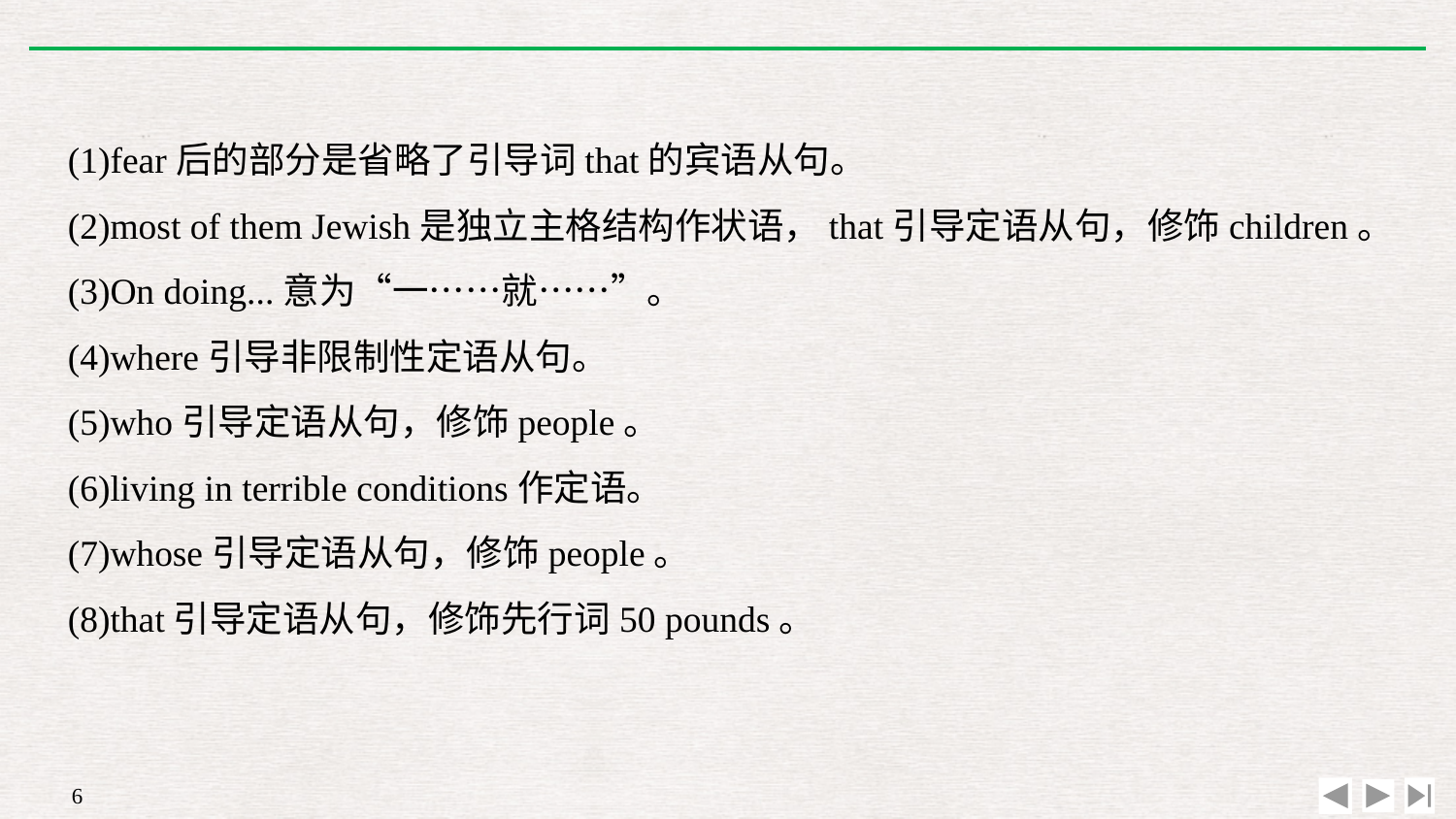

(1)fear后的部分是省略了引导词that的宾语从句。
(2)most of them Jewish是独立主格结构作状语，that引导定语从句，修饰children。
(3)On doing...意为“一……就……”。
(4)where引导非限制性定语从句。
(5)who引导定语从句，修饰people。
(6)living in terrible conditions作定语。
(7)whose引导定语从句，修饰people。
(8)that引导定语从句，修饰先行词50 pounds。